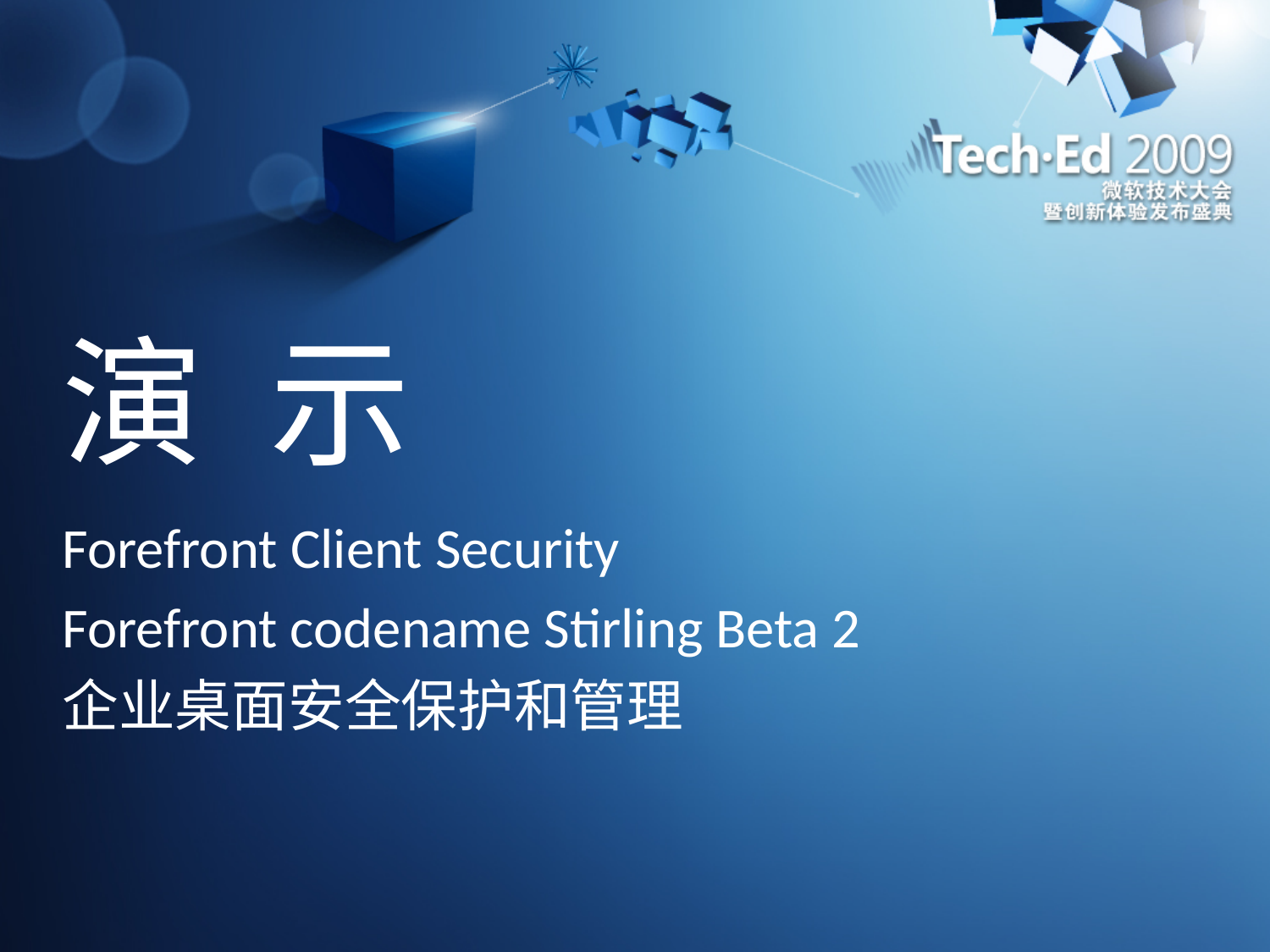

# 演 示
Forefront Client Security
Forefront codename Stirling Beta 2
企业桌面安全保护和管理